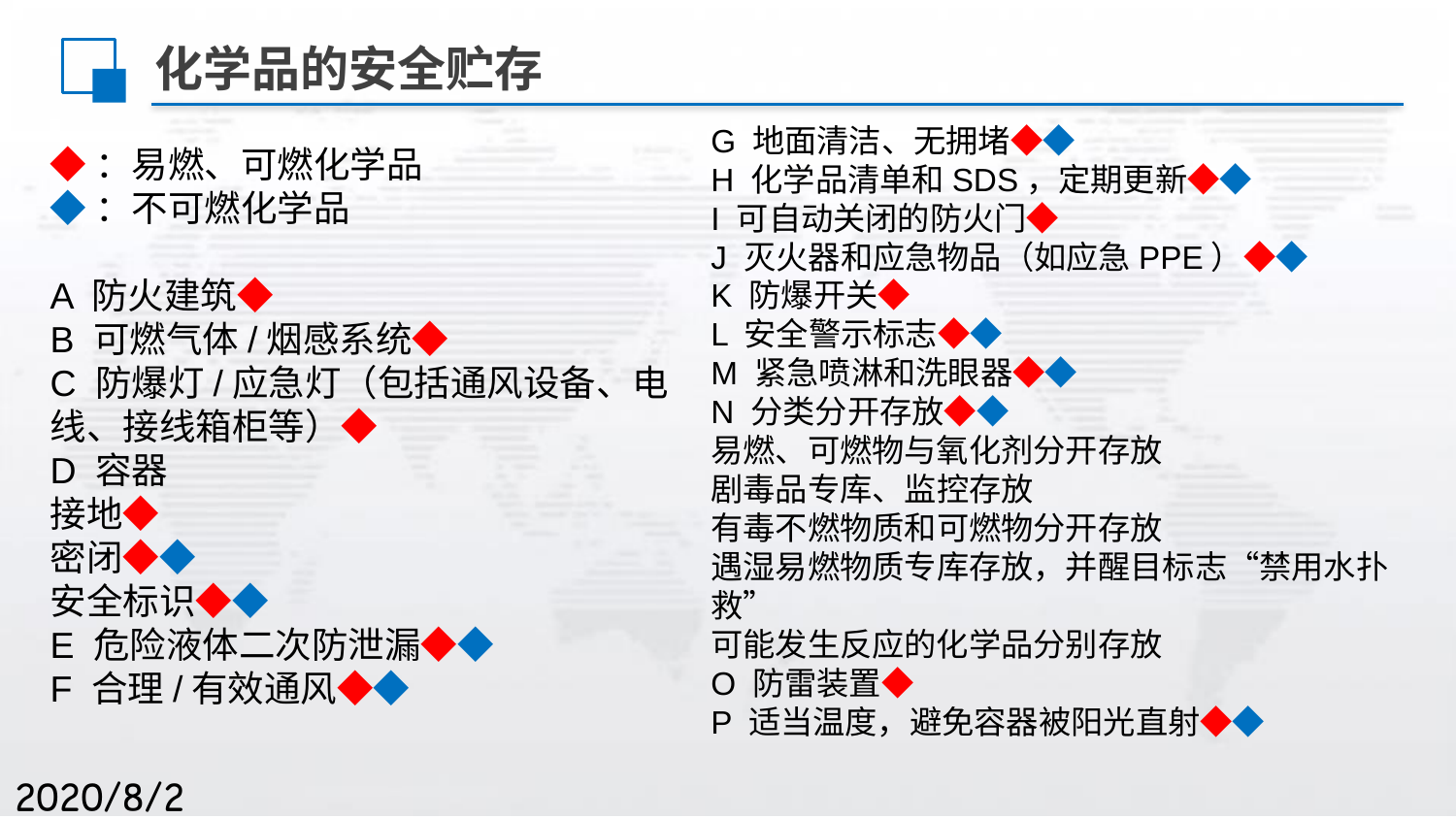

化学品的安全贮存
G 地面清洁、无拥堵◆◆
H 化学品清单和SDS，定期更新◆◆
I 可自动关闭的防火门◆
J 灭火器和应急物品（如应急PPE）◆◆
K 防爆开关◆
L 安全警示标志◆◆
M 紧急喷淋和洗眼器◆◆
N 分类分开存放◆◆
易燃、可燃物与氧化剂分开存放
剧毒品专库、监控存放
有毒不燃物质和可燃物分开存放
遇湿易燃物质专库存放，并醒目标志“禁用水扑救”
可能发生反应的化学品分别存放
O 防雷装置◆
P 适当温度，避免容器被阳光直射◆◆

◆：易燃、可燃化学品
◆：不可燃化学品

A 防火建筑◆
B 可燃气体/烟感系统◆
C 防爆灯/应急灯（包括通风设备、电线、接线箱柜等）◆
D 容器
接地◆
密闭◆◆
安全标识◆◆
E 危险液体二次防泄漏◆◆
F 合理/有效通风◆◆
2020/8/2